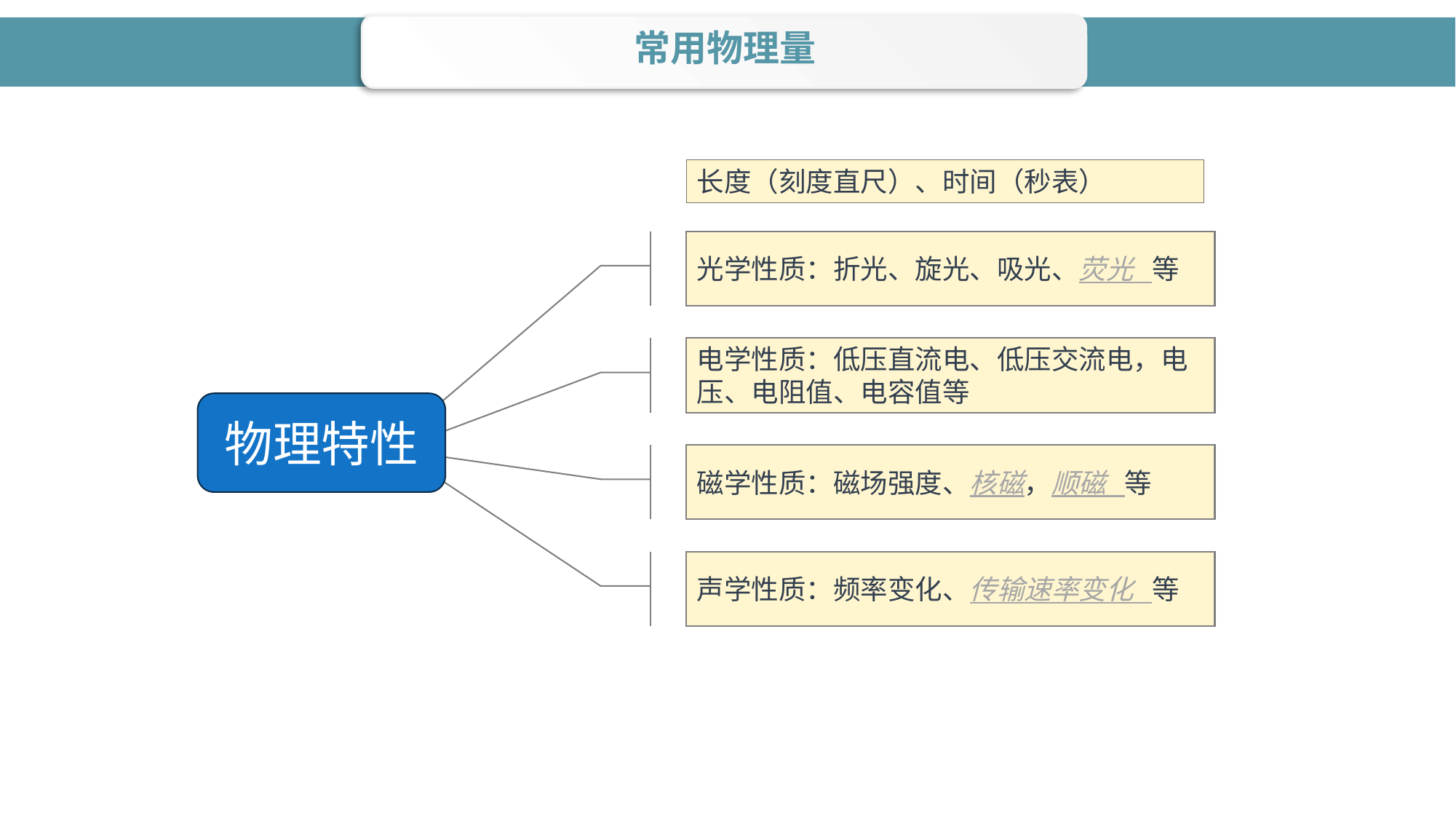

常用物理量

长度（刻度直尺）、时间（秒表）
光学性质：折光、旋光、吸光、荧光   等
电学性质：低压直流电、低压交流电，电压、电阻值、电容值等
物理特性
磁学性质：磁场强度、核磁，顺磁   等
声学性质：频率变化、传输速率变化   等